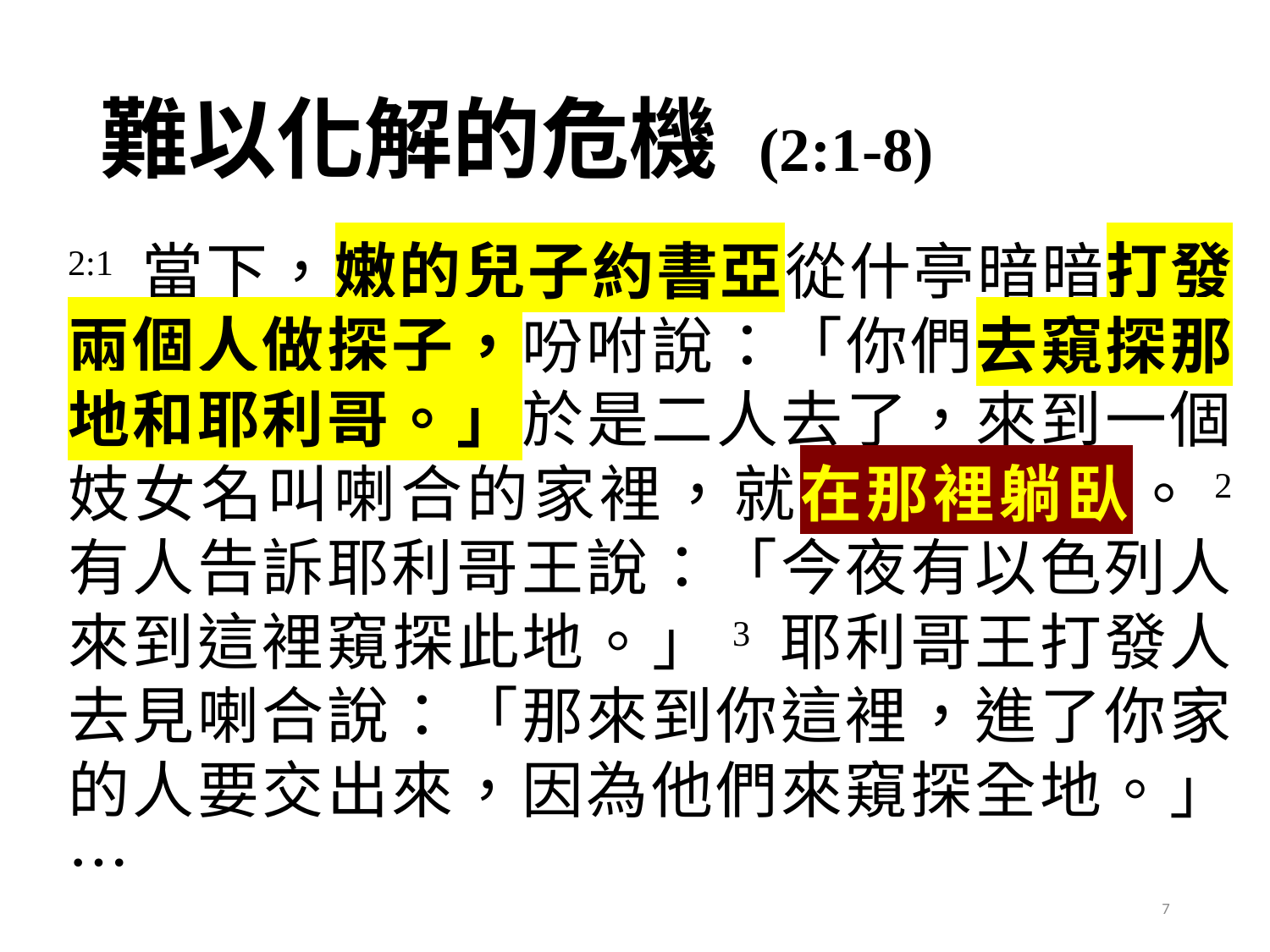

# 難以化解的危機 (2:1-8)
2:1 當下，嫩的兒子約書亞從什亭暗暗打發兩個人做探子，吩咐說：「你們去窺探那地和耶利哥。」於是二人去了，來到一個妓女名叫喇合的家裡，就在那裡躺臥。2 有人告訴耶利哥王說：「今夜有以色列人來到這裡窺探此地。」3 耶利哥王打發人去見喇合說：「那來到你這裡，進了你家的人要交出來，因為他們來窺探全地。」…
7